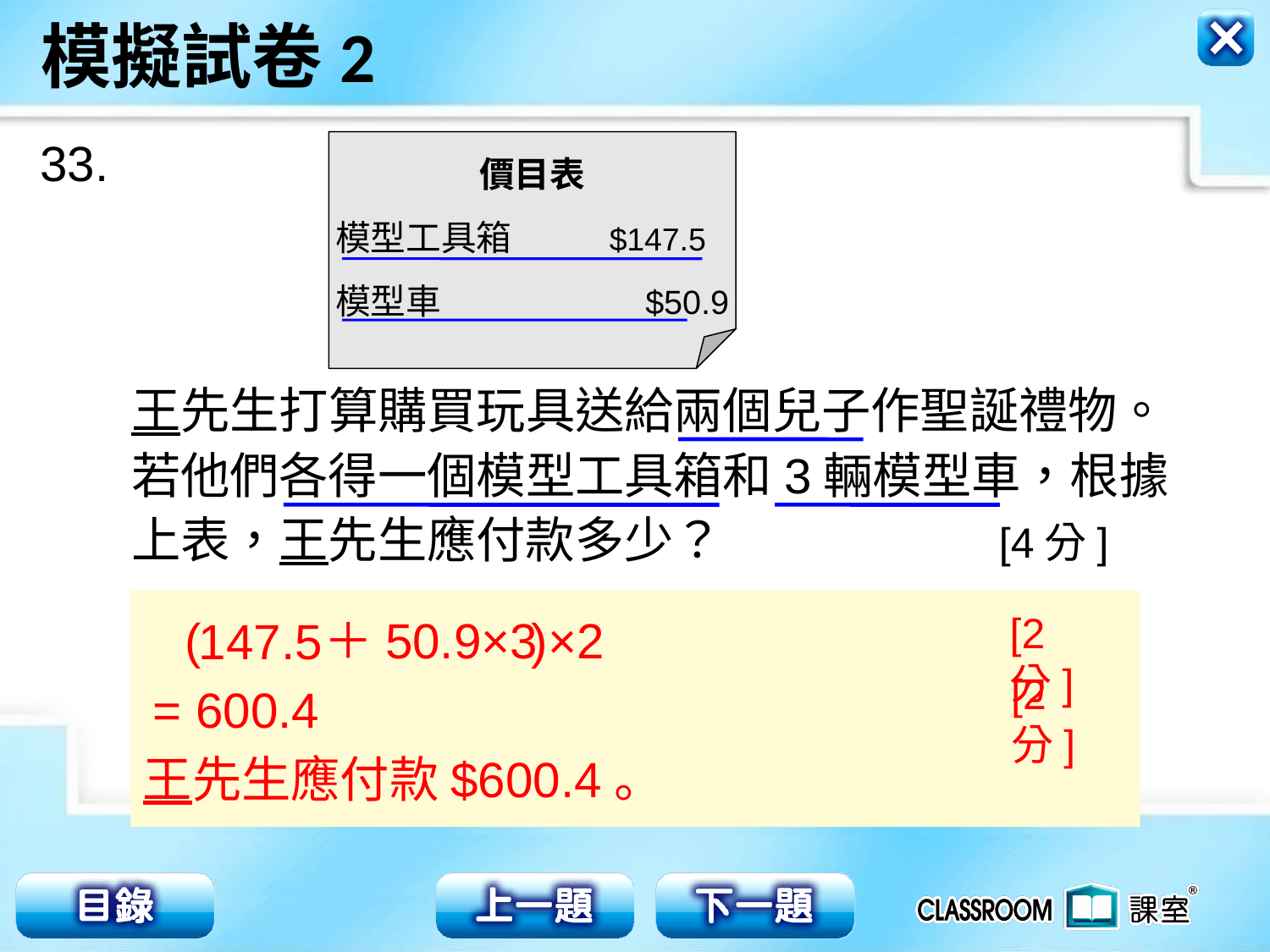

33.

價目表
模型工具箱     $147.5
模型車           $50.9

王先生打算購買玩具送給兩個兒子作聖誕禮物。
若他們各得一個模型工具箱和3輛模型車，根據
上表，王先生應付款多少？                        [4分]

[2分]
＋50.9×3
(                        )×2
147.5
[2分]
= 600.4
王先生應付款$600.4。